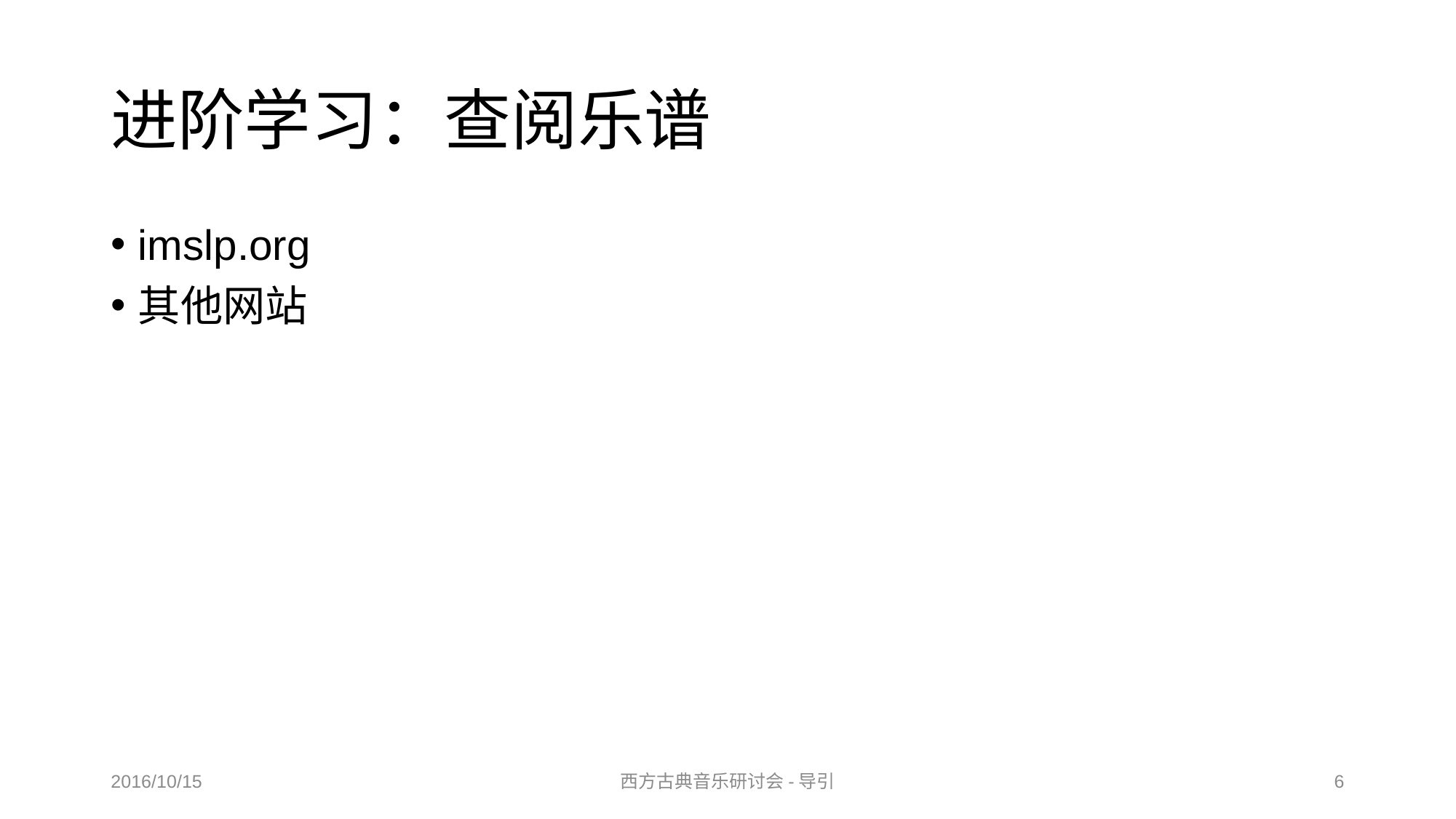

# 进阶学习：查阅乐谱
imslp.org
其他网站
2016/10/15
西方古典音乐研讨会-导引
6